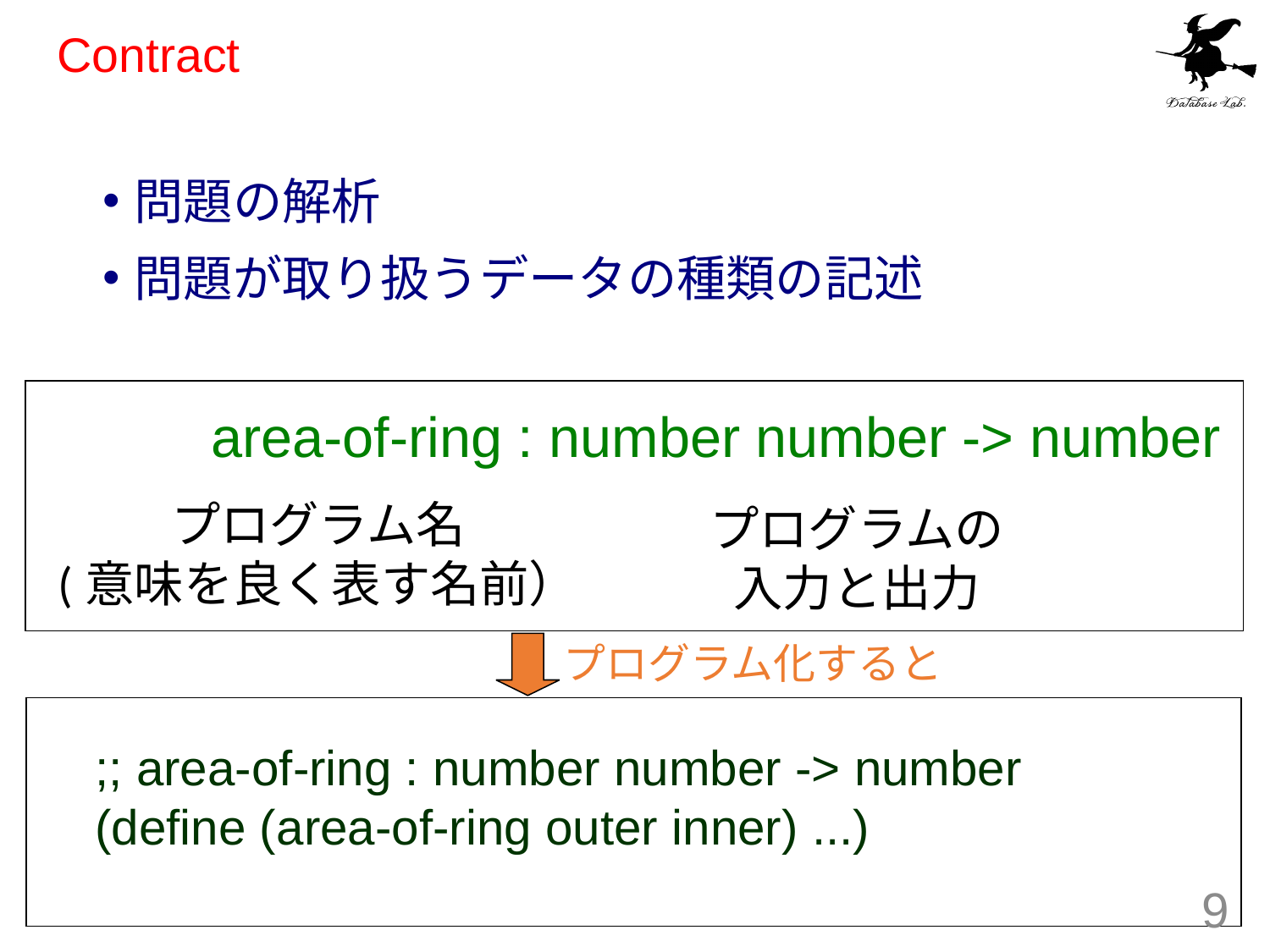

# Contract
問題の解析
問題が取り扱うデータの種類の記述

area-of-ring : number number -> number
プログラム名
(意味を良く表す名前）
プログラムの
入力と出力
プログラム化すると

;; area-of-ring : number number -> number
(define (area-of-ring outer inner) ...)
9